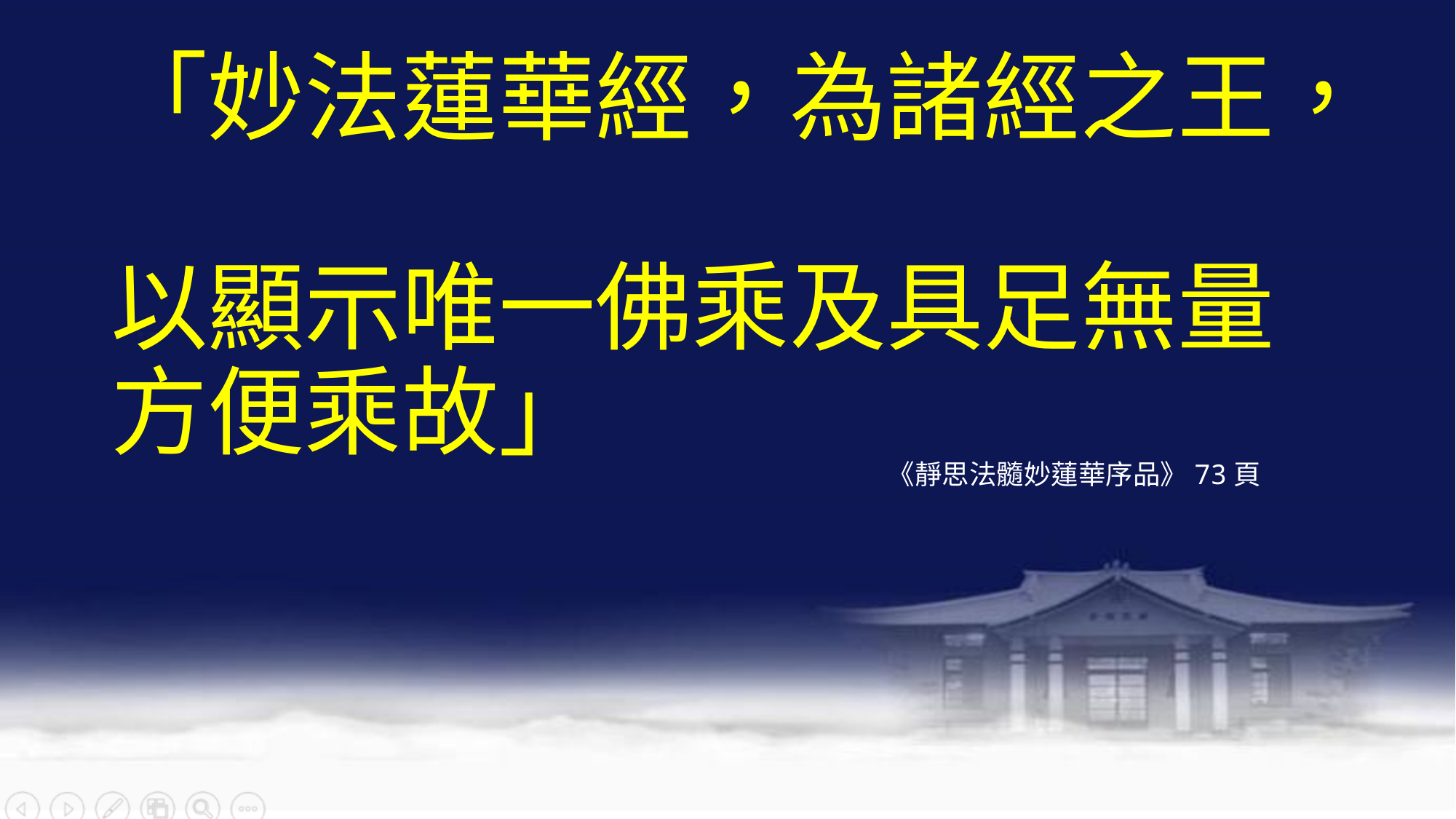

# 「妙法蓮華經，為諸經之王， 以顯示唯一佛乘及具足無量方便乘故」
《靜思法髓妙蓮華序品》73頁